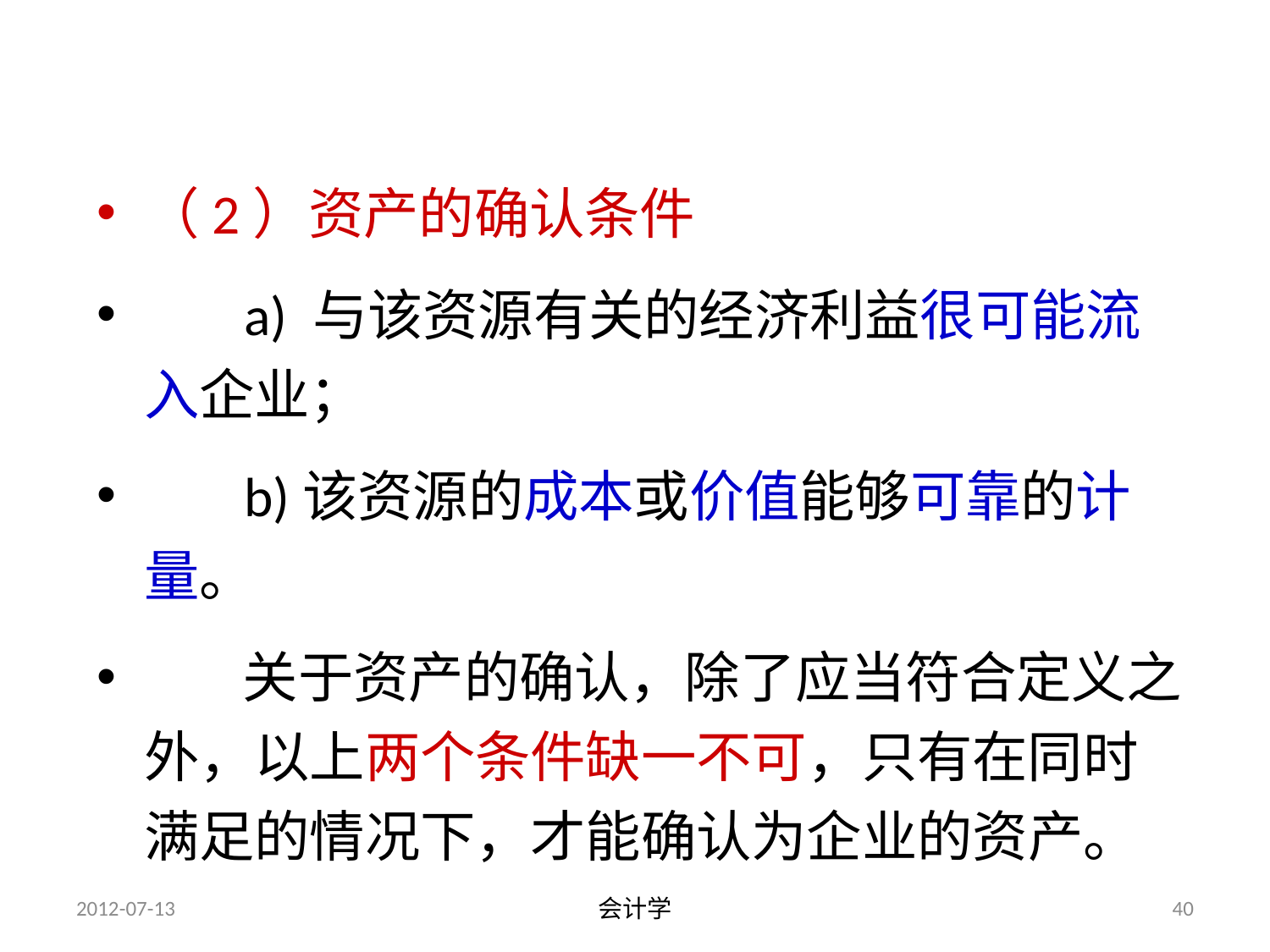

（2）资产的确认条件
        a) 与该资源有关的经济利益很可能流入企业；
        b)该资源的成本或价值能够可靠的计量。
       关于资产的确认，除了应当符合定义之外，以上两个条件缺一不可，只有在同时满足的情况下，才能确认为企业的资产。

2012-07-13
会计学
40